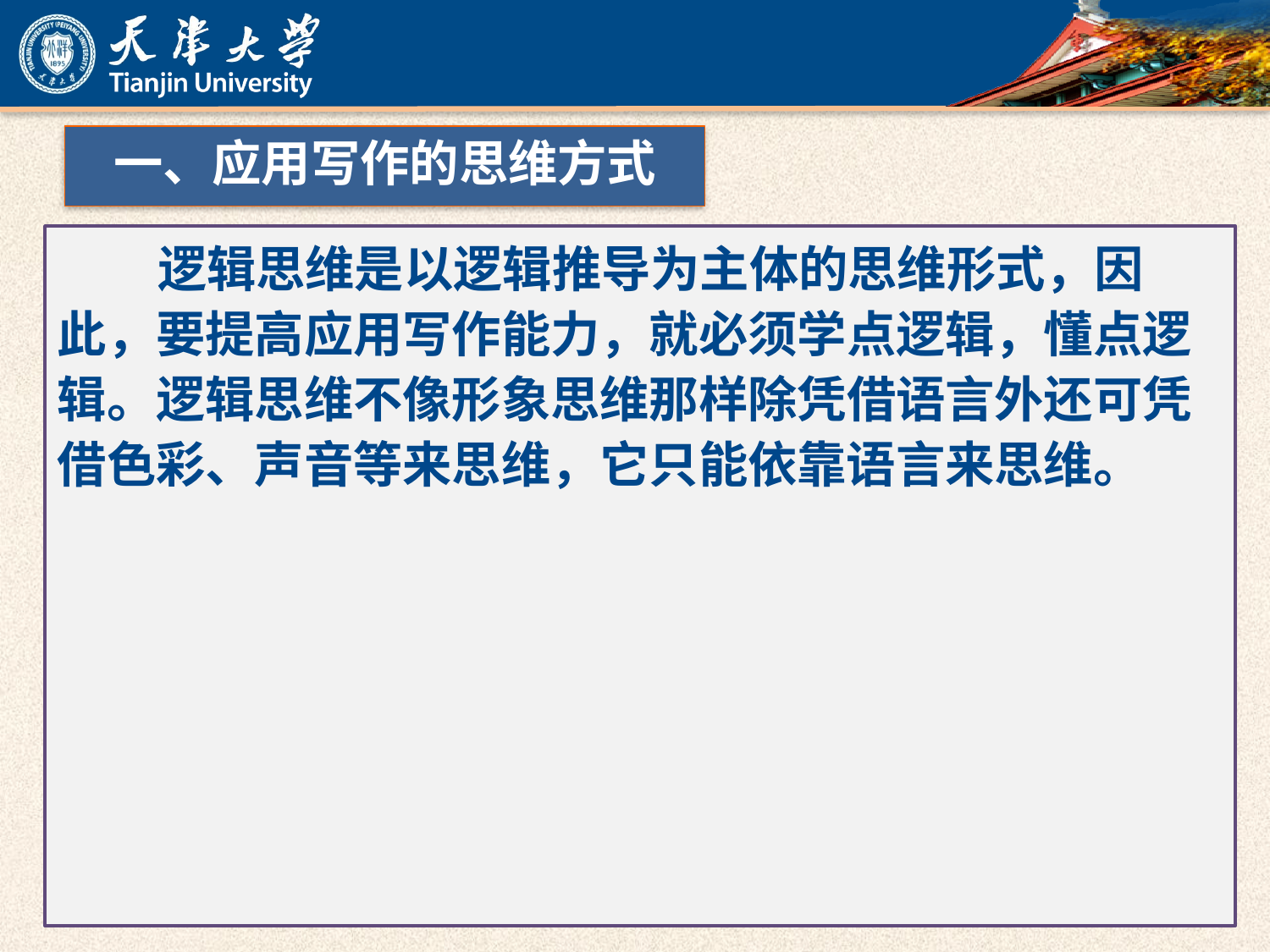

一、应用写作的思维方式
逻辑思维是以逻辑推导为主体的思维形式，因此，要提高应用写作能力，就必须学点逻辑，懂点逻辑。逻辑思维不像形象思维那样除凭借语言外还可凭借色彩、声音等来思维，它只能依靠语言来思维。